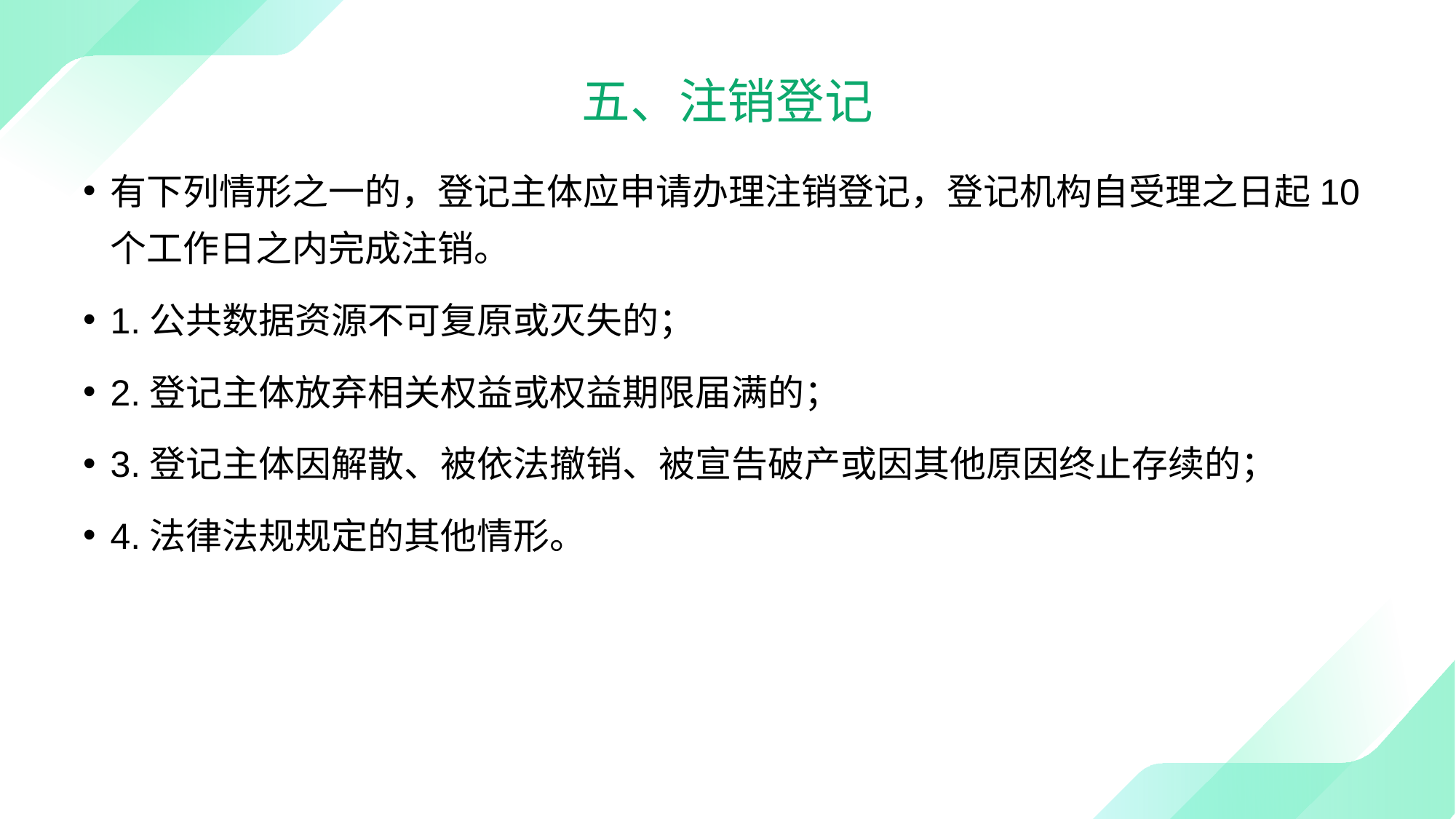

# 五、注销登记
有下列情形之一的，登记主体应申请办理注销登记，登记机构自受理之日起10个工作日之内完成注销。
1.公共数据资源不可复原或灭失的；
2.登记主体放弃相关权益或权益期限届满的；
3.登记主体因解散、被依法撤销、被宣告破产或因其他原因终止存续的；
4.法律法规规定的其他情形。